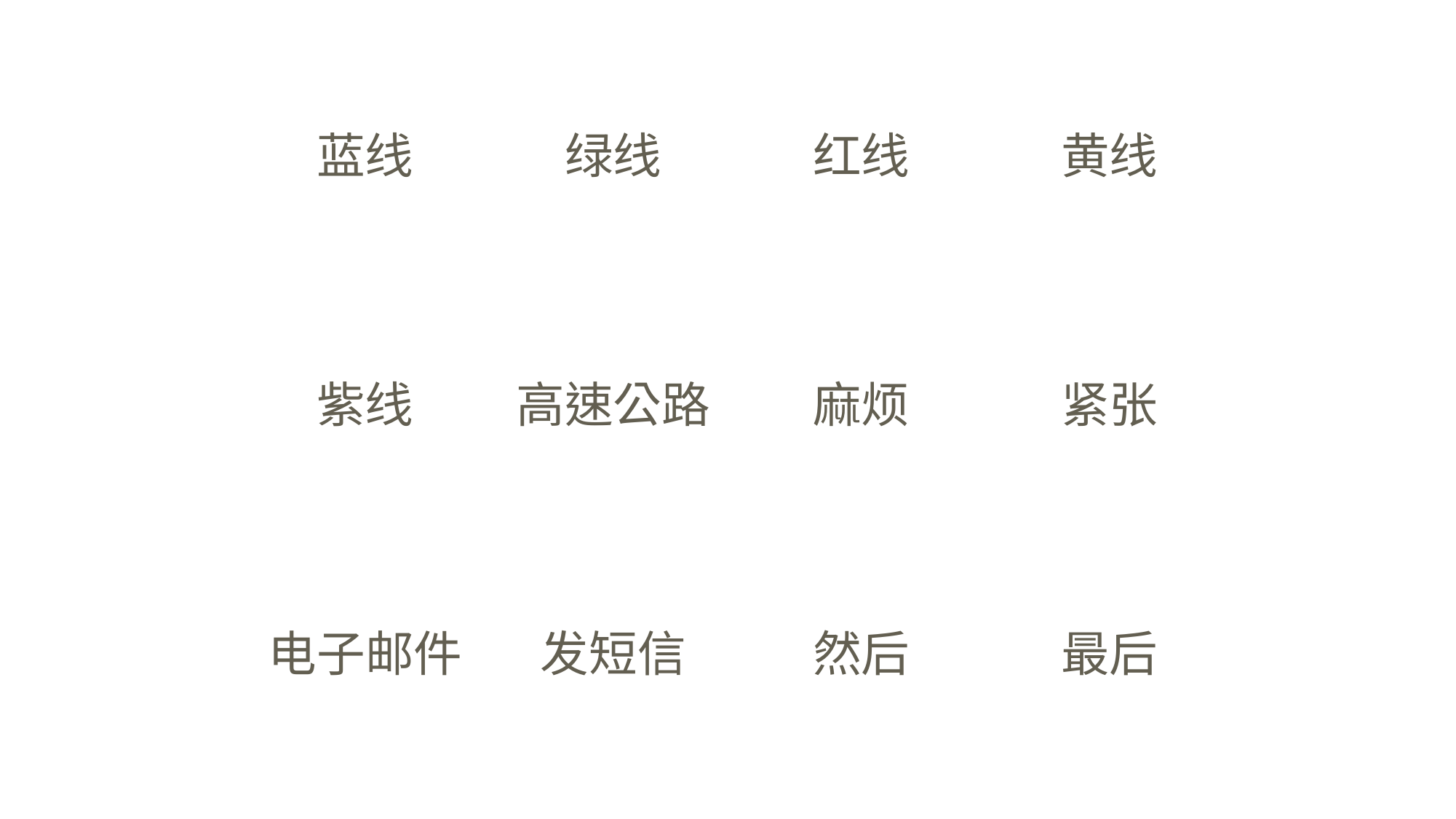

| 蓝线 | 绿线 | 红线 | 黄线 |
| --- | --- | --- | --- |
| 紫线 | 高速公路 | 麻烦 | 紧张 |
| 电子邮件 | 发短信 | 然后 | 最后 |